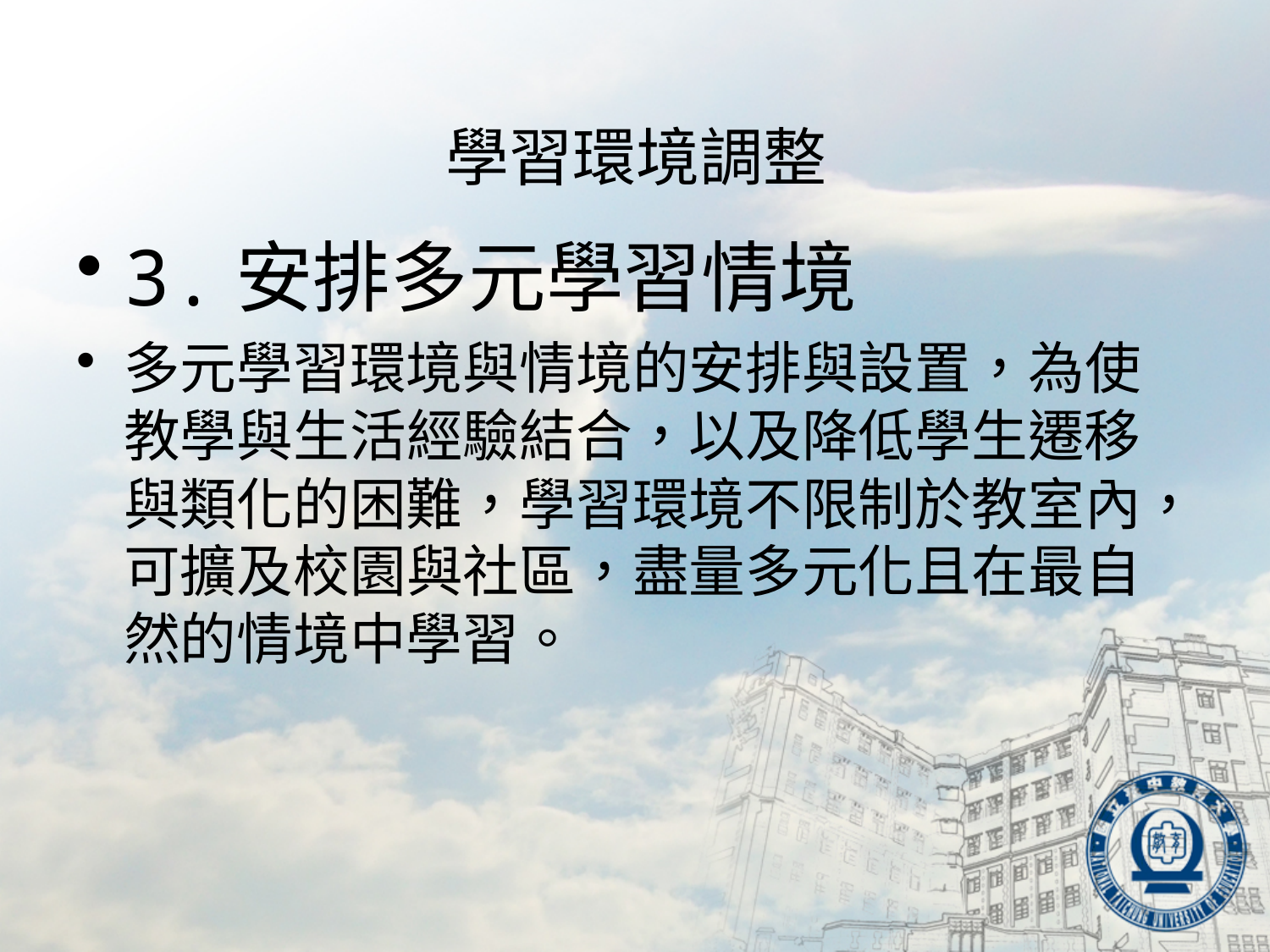

# 學習環境調整
3.安排多元學習情境
多元學習環境與情境的安排與設置，為使教學與生活經驗結合，以及降低學生遷移與類化的困難，學習環境不限制於教室內，可擴及校園與社區，盡量多元化且在最自然的情境中學習。